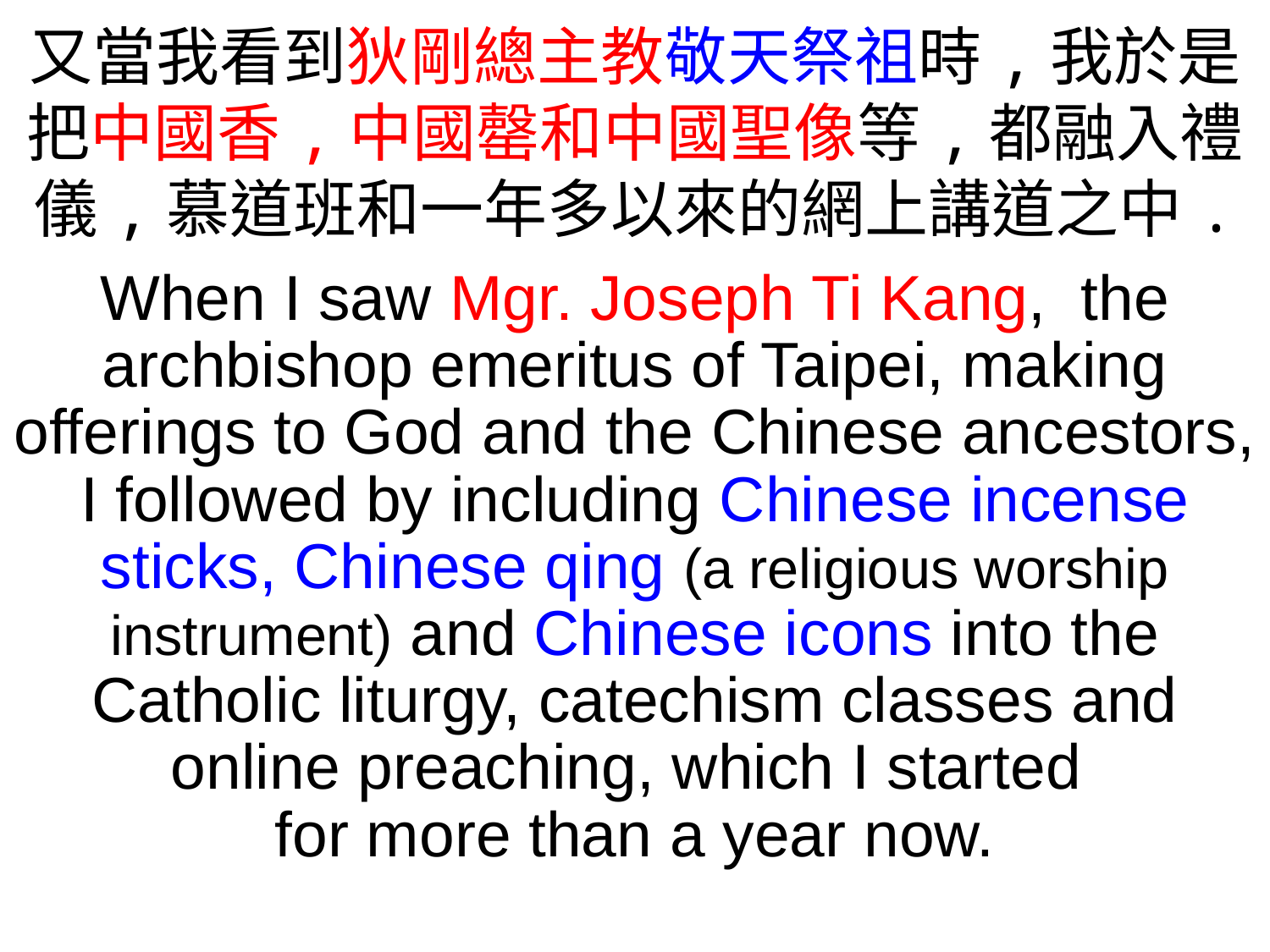

又當我看到狄剛總主教敬天祭祖時,我於是把中國香,中國罄和中國聖像等,都融入禮儀,慕道班和一年多以來的網上講道之中.
When I saw Mgr. Joseph Ti Kang,  the archbishop emeritus of Taipei, making offerings to God and the Chinese ancestors, I followed by including Chinese incense sticks, Chinese qing (a religious worship instrument) and Chinese icons into the Catholic liturgy, catechism classes and online preaching, which I started
for more than a year now.